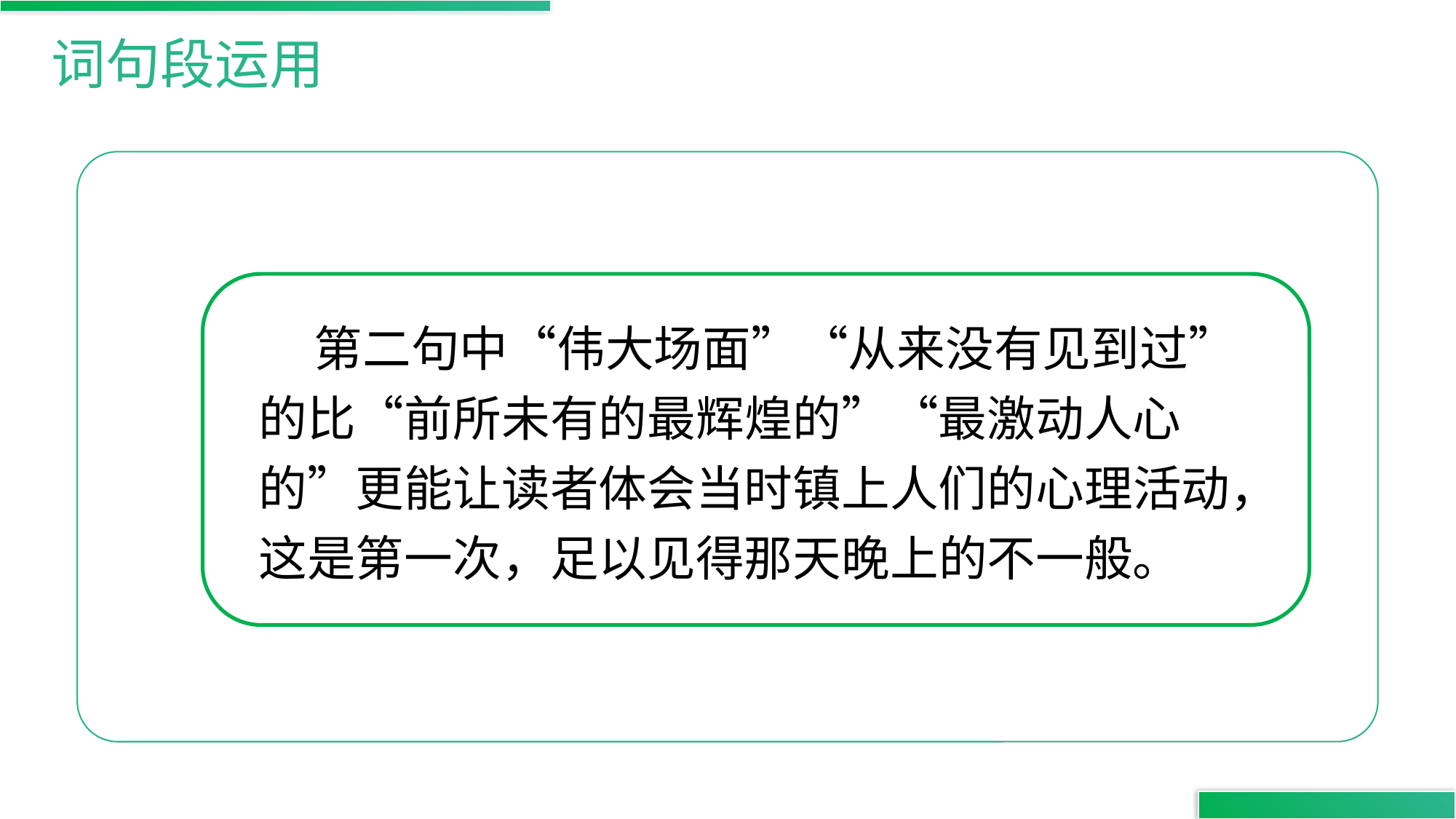

词句段运用

    第二句中“伟大场面”“从来没有见到过”的比“前所未有的最辉煌的”“最激动人心的”更能让读者体会当时镇上人们的心理活动，这是第一次，足以见得那天晚上的不一般。